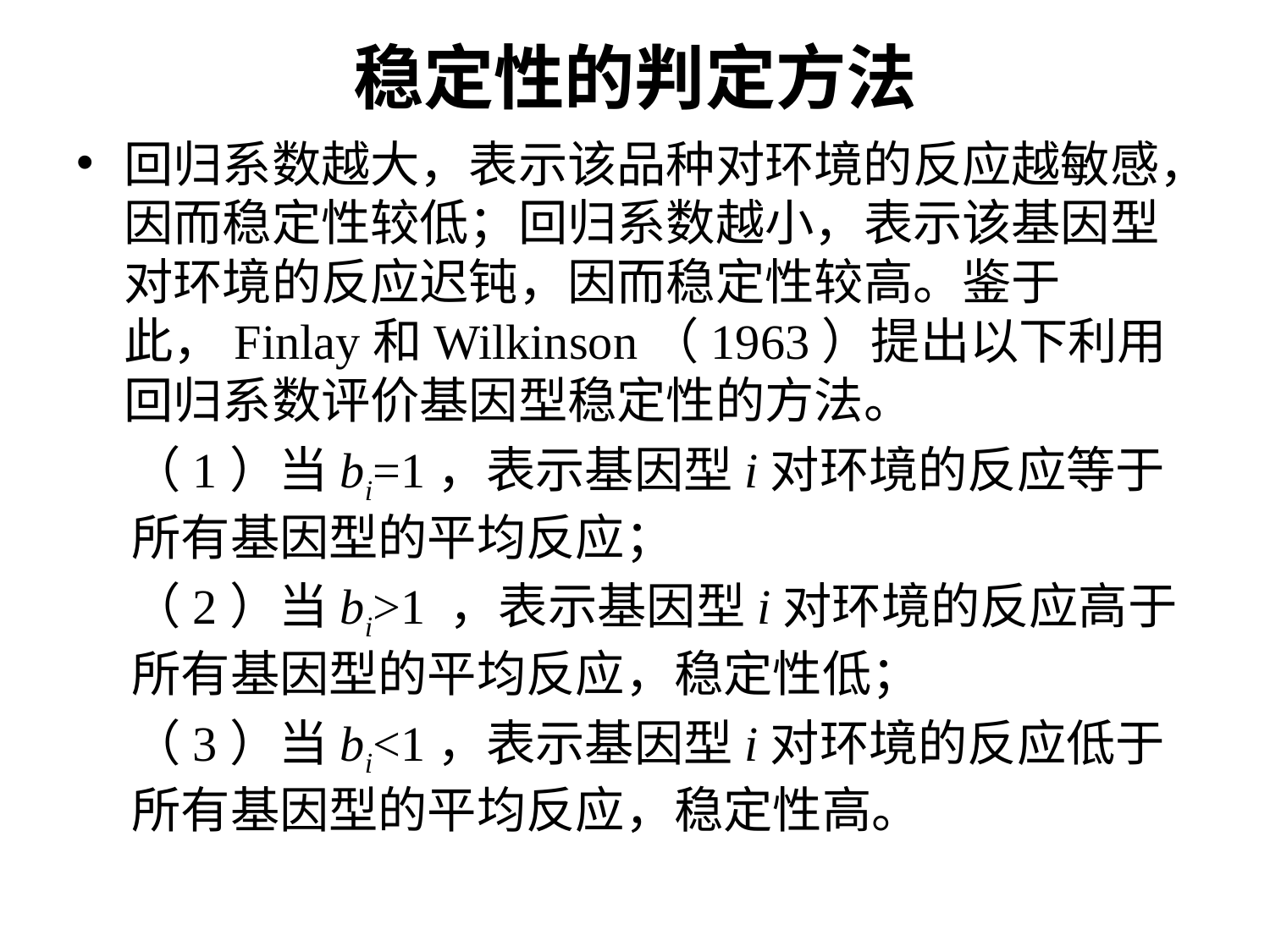

# 稳定性的判定方法
回归系数越大，表示该品种对环境的反应越敏感，因而稳定性较低；回归系数越小，表示该基因型对环境的反应迟钝，因而稳定性较高。鉴于此，Finlay和Wilkinson（1963）提出以下利用回归系数评价基因型稳定性的方法。
（1）当bi=1，表示基因型i对环境的反应等于所有基因型的平均反应；
（2）当bi>1 ，表示基因型i对环境的反应高于所有基因型的平均反应，稳定性低；
（3）当bi<1，表示基因型i对环境的反应低于所有基因型的平均反应，稳定性高。